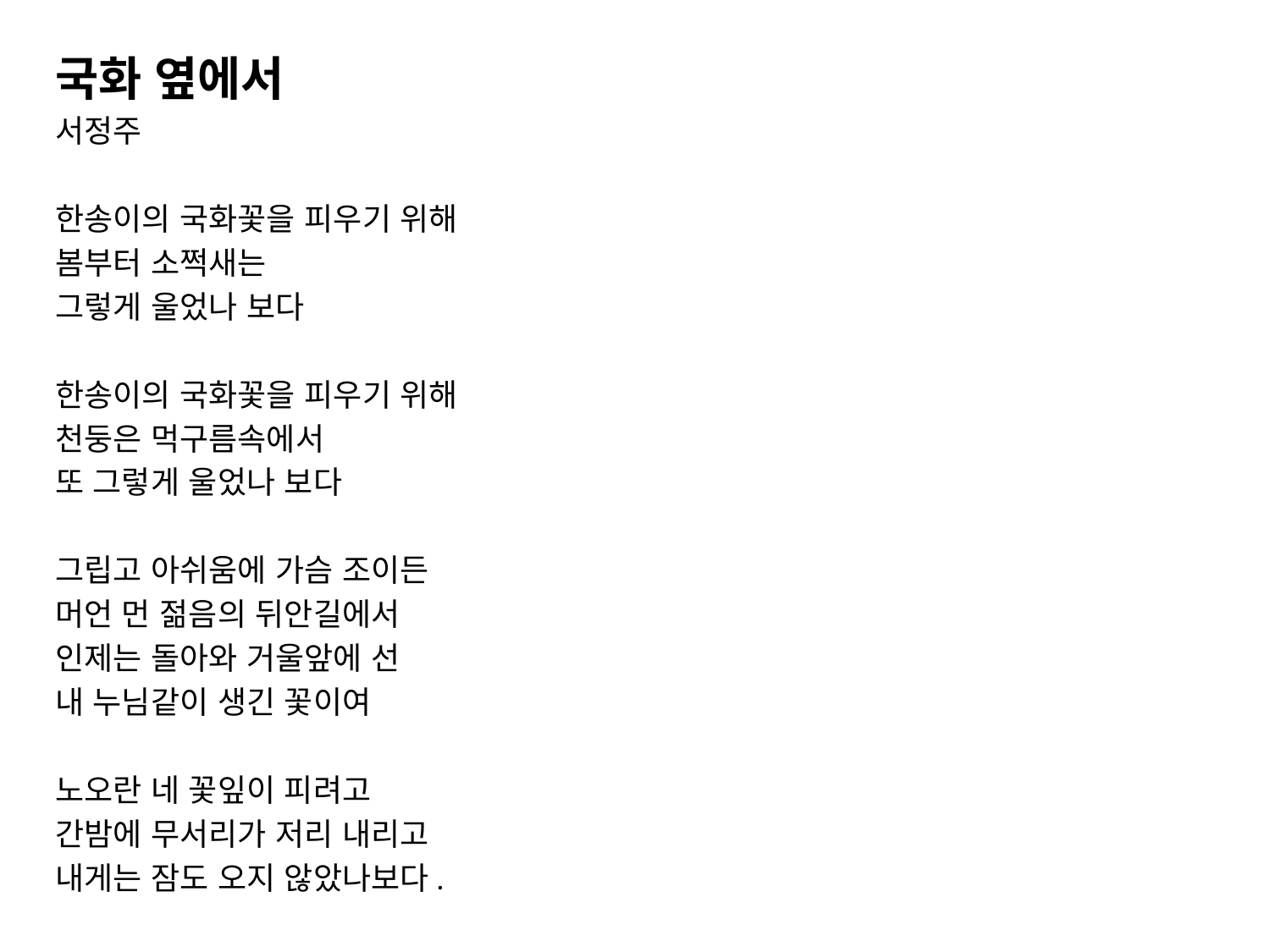

국화 옆에서
서정주

한송이의 국화꽃을 피우기 위해
봄부터 소쩍새는
그렇게 울었나 보다

한송이의 국화꽃을 피우기 위해
천둥은 먹구름속에서
또 그렇게 울었나 보다

그립고 아쉬움에 가슴 조이든
머언 먼 젊음의 뒤안길에서
인제는 돌아와 거울앞에 선
내 누님같이 생긴 꽃이여

노오란 네 꽃잎이 피려고
간밤에 무서리가 저리 내리고
내게는 잠도 오지 않았나보다.